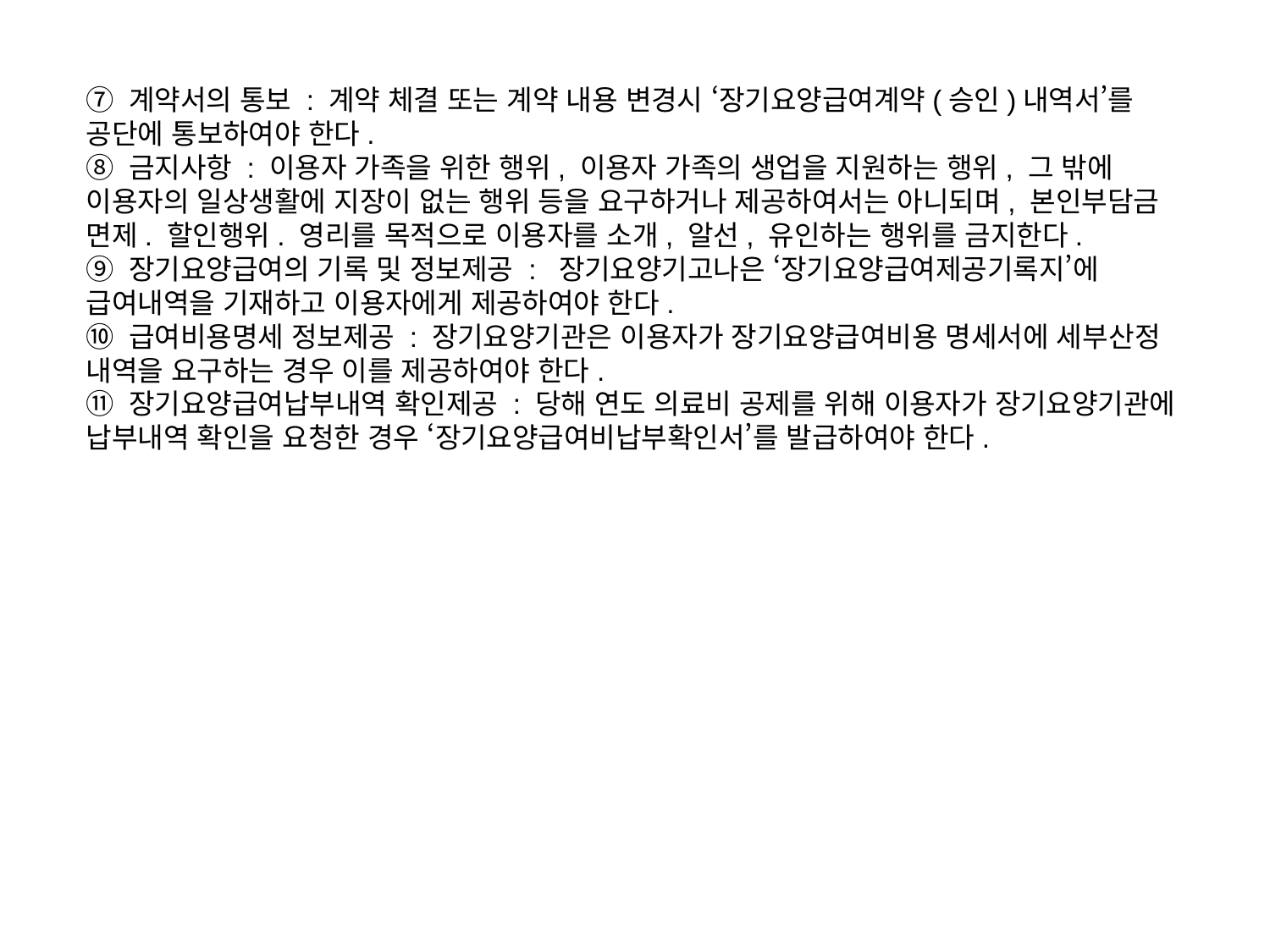

⑦ 계약서의 통보 : 계약 체결 또는 계약 내용 변경시 ‘장기요양급여계약(승인)내역서’를 공단에 통보하여야 한다.
⑧ 금지사항 : 이용자 가족을 위한 행위, 이용자 가족의 생업을 지원하는 행위, 그 밖에 이용자의 일상생활에 지장이 없는 행위 등을 요구하거나 제공하여서는 아니되며, 본인부담금 면제. 할인행위. 영리를 목적으로 이용자를 소개, 알선, 유인하는 행위를 금지한다.
⑨ 장기요양급여의 기록 및 정보제공 :  장기요양기고나은 ‘장기요양급여제공기록지’에 급여내역을 기재하고 이용자에게 제공하여야 한다.
⑩ 급여비용명세 정보제공 : 장기요양기관은 이용자가 장기요양급여비용 명세서에 세부산정 내역을 요구하는 경우 이를 제공하여야 한다.
⑪ 장기요양급여납부내역 확인제공 : 당해 연도 의료비 공제를 위해 이용자가 장기요양기관에 납부내역 확인을 요청한 경우 ‘장기요양급여비납부확인서’를 발급하여야 한다.